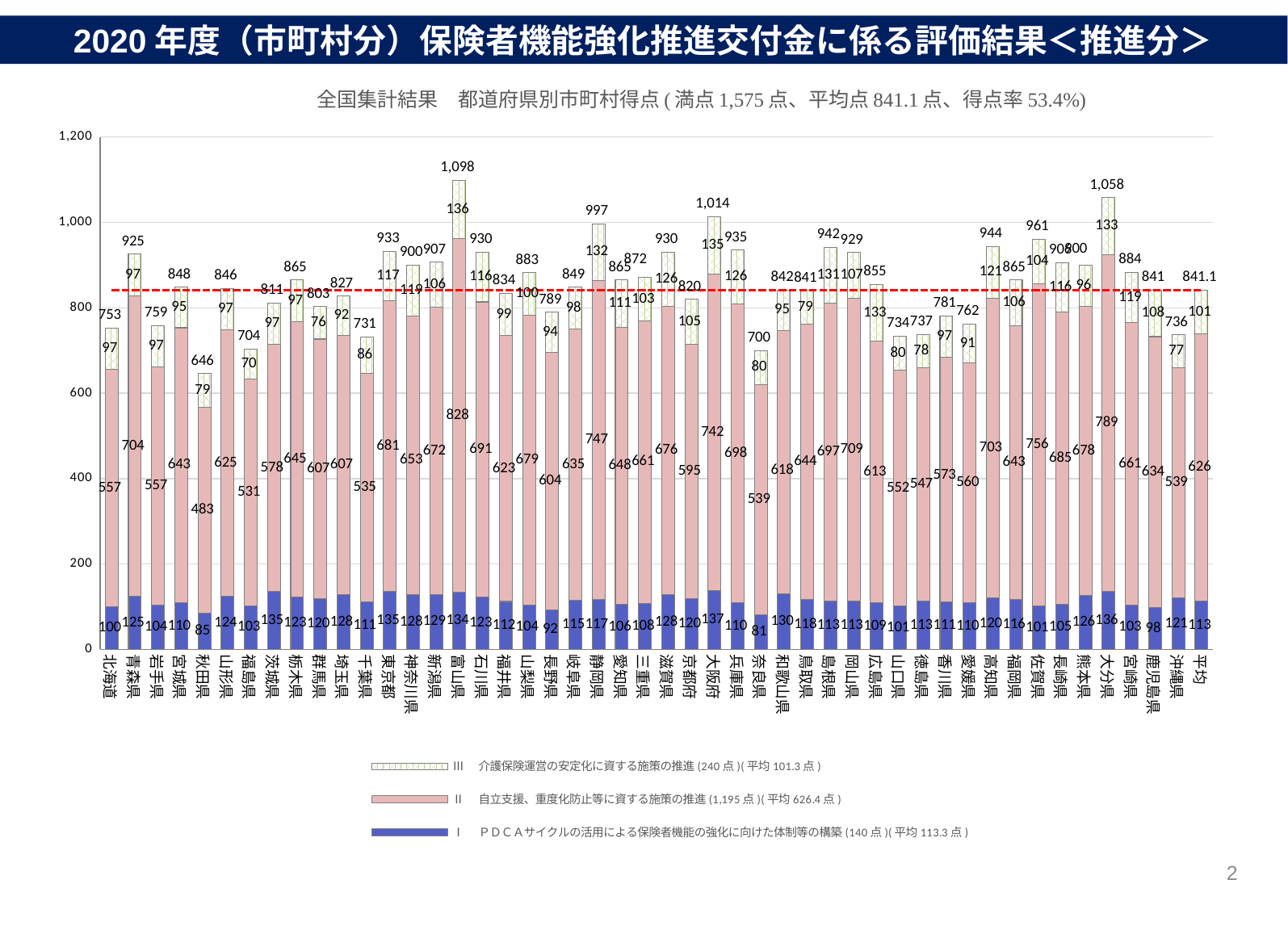

2020年度（市町村分）保険者機能強化推進交付金に係る評価結果＜推進分＞

### Chart

| Category | Ⅰ　ＰＤＣＡサイクルの活用による保険者機能の強化に向けた体制等の構築(140点)(平均113.3点) | Ⅱ　自立支援、重度化防止等に資する施策の推進(1,195点)(平均626.4点) | Ⅲ　介護保険運営の安定化に資する施策の推進(240点)(平均101.3点) | 合計 | 平均 |
|---|---|---|---|---|---|
| 北海道 | 99.83240223463687 | 556.5195530726257 | 96.57541899441341 | 752.927374301676 | 841.0792647903504 |
| 青森県 | 124.5 | 703.85 | 97.125 | 925.475 | 841.0792647903504 |
| 岩手県 | 104.39393939393939 | 557.3333333333334 | 96.87878787878788 | 758.6060606060606 | 841.0792647903504 |
| 宮城県 | 110.28571428571429 | 643.0 | 94.97142857142858 | 848.2571428571429 | 841.0792647903504 |
| 秋田県 | 84.6 | 482.56 | 78.92 | 646.08 | 841.0792647903504 |
| 山形県 | 123.71428571428571 | 625.2285714285714 | 96.57142857142857 | 845.5142857142857 | 841.0792647903504 |
| 福島県 | 102.79661016949153 | 530.8983050847457 | 70.1864406779661 | 703.8813559322034 | 841.0792647903504 |
| 茨城県 | 135.45454545454547 | 578.25 | 97.47727272727273 | 811.1818181818181 | 841.0792647903504 |
| 栃木県 | 123.4 | 644.96 | 97.08 | 865.44 | 841.0792647903504 |
| 群馬県 | 119.57142857142857 | 607.2 | 76.11428571428571 | 802.8857142857142 | 841.0792647903504 |
| 埼玉県 | 128.4920634920635 | 606.8571428571429 | 92.01587301587301 | 827.3650793650794 | 841.0792647903504 |
| 千葉県 | 111.01851851851852 | 534.6666666666666 | 85.74074074074075 | 731.425925925926 | 841.0792647903504 |
| 東京都 | 135.40322580645162 | 680.5806451612904 | 116.64516129032258 | 932.6290322580645 | 841.0792647903504 |
| 神奈川県 | 128.1818181818182 | 652.5454545454545 | 118.87878787878788 | 899.6060606060606 | 841.0792647903504 |
| 新潟県 | 129.0 | 672.2333333333333 | 105.6 | 906.8333333333334 | 841.0792647903504 |
| 富山県 | 133.66666666666666 | 828.4666666666667 | 136.13333333333333 | 1098.2666666666667 | 841.0792647903504 |
| 石川県 | 122.89473684210526 | 690.8421052631579 | 116.3157894736842 | 930.0526315789474 | 841.0792647903504 |
| 福井県 | 112.3529411764706 | 622.5882352941177 | 98.6470588235294 | 833.5882352941177 | 841.0792647903504 |
| 山梨県 | 103.70370370370371 | 679.0370370370371 | 99.77777777777777 | 882.5185185185185 | 841.0792647903504 |
| 長野県 | 91.94805194805195 | 603.5974025974026 | 93.81818181818181 | 789.3636363636364 | 841.0792647903504 |
| 岐阜県 | 115.0 | 635.2142857142857 | 98.28571428571429 | 848.5 | 841.0792647903504 |
| 静岡県 | 117.14285714285714 | 747.4857142857143 | 131.94285714285715 | 996.5714285714286 | 841.0792647903504 |
| 愛知県 | 105.92592592592592 | 648.3518518518518 | 111.0925925925926 | 865.3703703703703 | 841.0792647903504 |
| 三重県 | 108.44827586206897 | 660.9310344827586 | 102.89655172413794 | 872.2758620689655 | 841.0792647903504 |
| 滋賀県 | 127.89473684210526 | 676.0 | 126.10526315789474 | 930.0 | 841.0792647903504 |
| 京都府 | 119.61538461538461 | 594.8846153846154 | 105.11538461538461 | 819.6153846153846 | 841.0792647903504 |
| 大阪府 | 137.09302325581396 | 741.8604651162791 | 135.02325581395348 | 1013.9767441860465 | 841.0792647903504 |
| 兵庫県 | 110.1219512195122 | 698.439024390244 | 126.34146341463415 | 934.9024390243902 | 841.0792647903504 |
| 奈良県 | 80.64102564102564 | 539.3589743589744 | 79.87179487179488 | 699.8717948717949 | 841.0792647903504 |
| 和歌山県 | 129.66666666666666 | 617.7333333333333 | 94.6 | 842.0 | 841.0792647903504 |
| 鳥取県 | 117.63157894736842 | 644.1052631578947 | 79.10526315789474 | 840.8421052631579 | 841.0792647903504 |
| 島根県 | 112.89473684210526 | 697.421052631579 | 131.3684210526316 | 941.6842105263158 | 841.0792647903504 |
| 岡山県 | 113.33333333333333 | 709.0 | 107.14814814814815 | 929.4814814814815 | 841.0792647903504 |
| 広島県 | 109.1304347826087 | 613.0 | 132.7391304347826 | 854.8695652173913 | 841.0792647903504 |
| 山口県 | 101.05263157894737 | 552.4736842105264 | 80.0 | 733.5263157894736 | 841.0792647903504 |
| 徳島県 | 112.91666666666667 | 546.5 | 77.5 | 736.9166666666666 | 841.0792647903504 |
| 香川県 | 110.58823529411765 | 572.9411764705883 | 97.17647058823529 | 780.7058823529412 | 841.0792647903504 |
| 愛媛県 | 110.0 | 560.4 | 91.45 | 761.85 | 841.0792647903504 |
| 高知県 | 120.44117647058823 | 702.6176470588235 | 120.6470588235294 | 943.7058823529412 | 841.0792647903504 |
| 福岡県 | 116.25 | 642.5 | 106.18333333333334 | 864.9333333333333 | 841.0792647903504 |
| 佐賀県 | 101.25 | 755.9 | 103.7 | 960.85 | 841.0792647903504 |
| 長崎県 | 105.0 | 684.8571428571429 | 116.0 | 905.8571428571429 | 841.0792647903504 |
| 熊本県 | 125.66666666666667 | 677.8 | 96.08888888888889 | 899.5555555555555 | 841.0792647903504 |
| 大分県 | 136.38888888888889 | 788.6666666666666 | 132.77777777777777 | 1057.8333333333333 | 841.0792647903504 |
| 宮崎県 | 103.46153846153847 | 661.4230769230769 | 118.73076923076923 | 883.6153846153846 | 841.0792647903504 |
| 鹿児島県 | 98.48837209302326 | 634.0232558139535 | 108.44186046511628 | 840.953488372093 | 841.0792647903504 |
| 沖縄県 | 120.73170731707317 | 539.0975609756098 | 76.58536585365853 | 736.4146341463414 | 841.0792647903504 |
| 平均 | 113.34577828834003 | 626.4388282596209 | 101.29465824238943 | 841.0792647903504 | 841.0792647903504 |
2